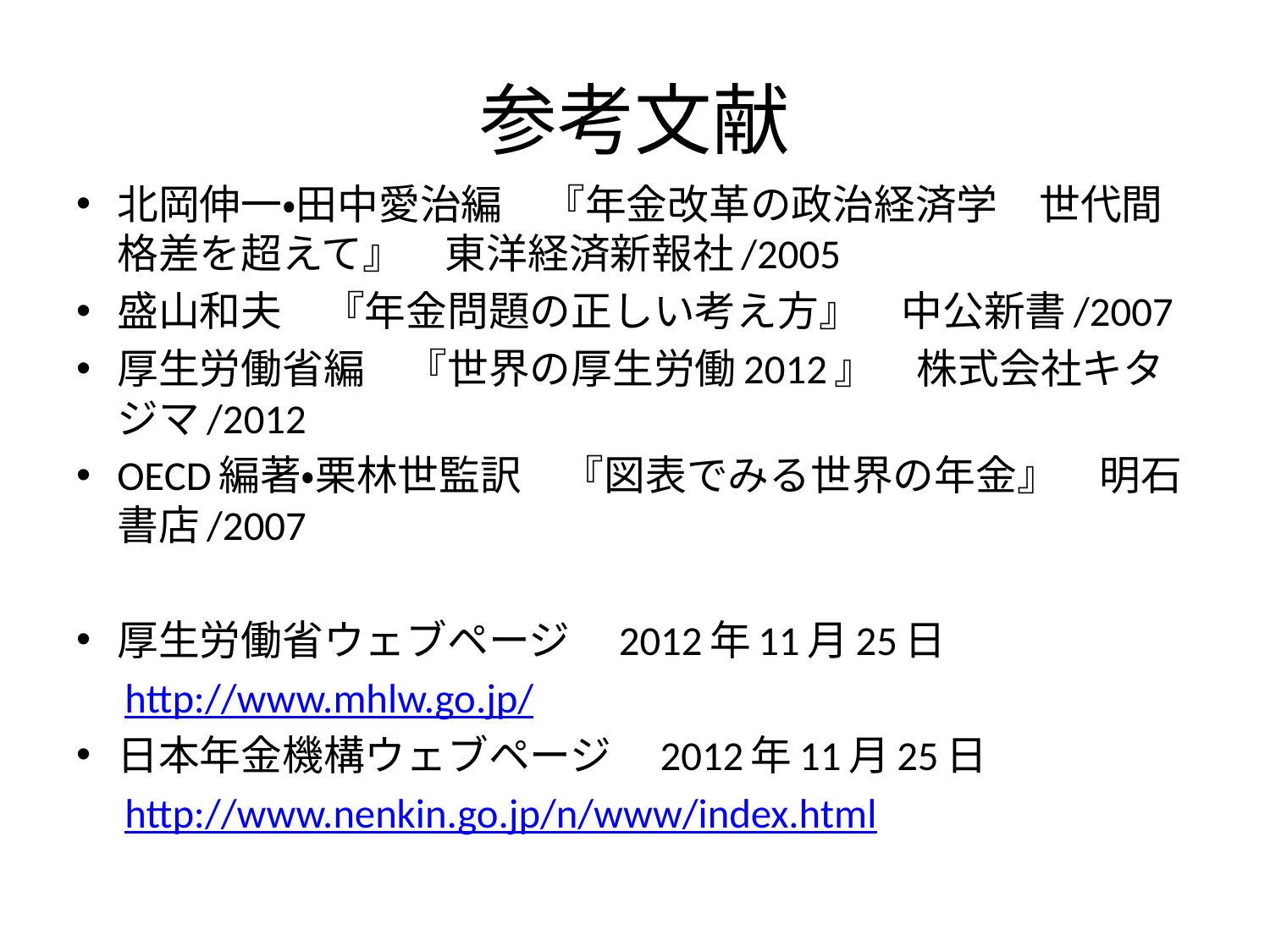

# 参考文献
北岡伸一・田中愛治編　『年金改革の政治経済学　世代間格差を超えて』　東洋経済新報社/2005
盛山和夫　『年金問題の正しい考え方』　中公新書/2007
厚生労働省編　『世界の厚生労働2012』　株式会社キタジマ/2012
OECD編著・栗林世監訳　『図表でみる世界の年金』　明石書店/2007

厚生労働省ウェブページ　2012年11月25日
　http://www.mhlw.go.jp/
日本年金機構ウェブページ　2012年11月25日
　http://www.nenkin.go.jp/n/www/index.html